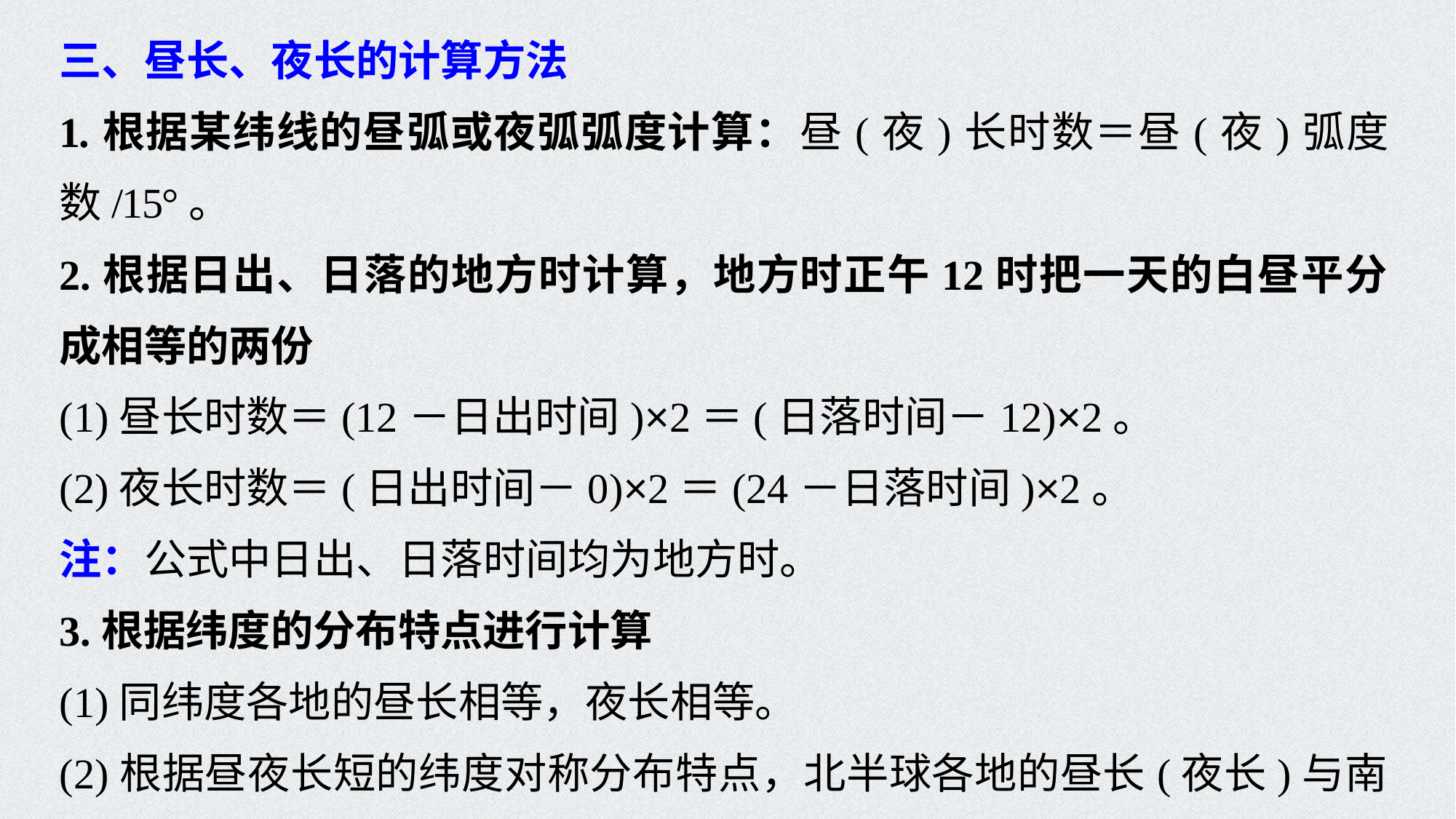

三、昼长、夜长的计算方法
1.根据某纬线的昼弧或夜弧弧度计算：昼(夜)长时数＝昼(夜)弧度数/15°。
2.根据日出、日落的地方时计算，地方时正午12时把一天的白昼平分成相等的两份
(1)昼长时数＝(12－日出时间)×2＝(日落时间－12)×2。
(2)夜长时数＝(日出时间－0)×2＝(24－日落时间)×2。
注：公式中日出、日落时间均为地方时。
3.根据纬度的分布特点进行计算
(1)同纬度各地的昼长相等，夜长相等。
(2)根据昼夜长短的纬度对称分布特点，北半球各地的昼长(夜长)与南半球同纬度地区的夜长(昼长)相等，可以求对称纬度的昼长(夜长)。